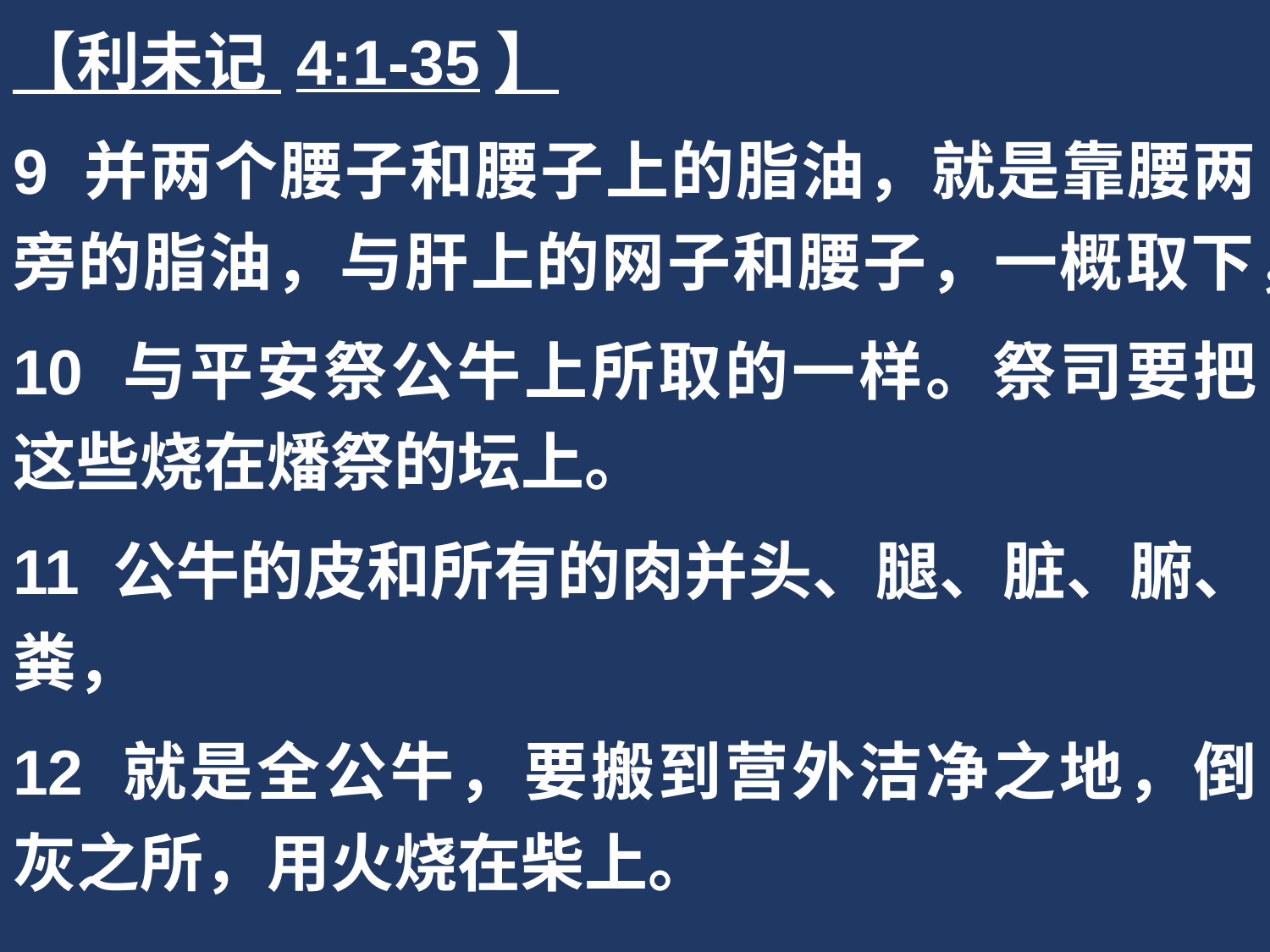

【利未记 4:1-35】
9 并两个腰子和腰子上的脂油，就是靠腰两旁的脂油，与肝上的网子和腰子，一概取下，
10 与平安祭公牛上所取的一样。祭司要把这些烧在燔祭的坛上。
11 公牛的皮和所有的肉并头、腿、脏、腑、粪，
12 就是全公牛，要搬到营外洁净之地，倒灰之所，用火烧在柴上。